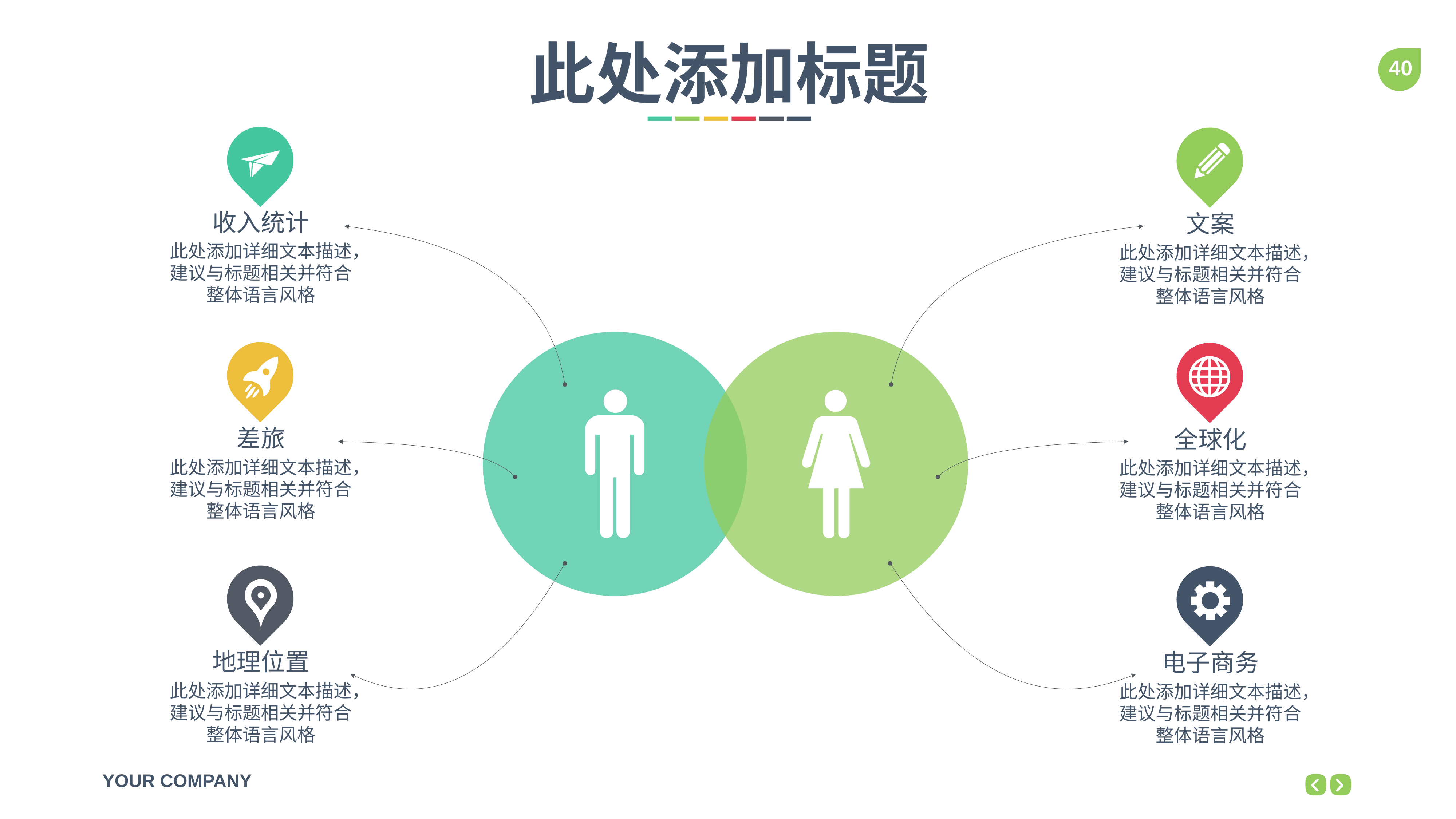

此处添加标题

收入统计
此处添加详细文本描述，建议与标题相关并符合整体语言风格

文案
此处添加详细文本描述，建议与标题相关并符合整体语言风格

差旅
此处添加详细文本描述，建议与标题相关并符合整体语言风格

全球化
此处添加详细文本描述，建议与标题相关并符合整体语言风格

地理位置
此处添加详细文本描述，建议与标题相关并符合整体语言风格

电子商务
此处添加详细文本描述，建议与标题相关并符合整体语言风格